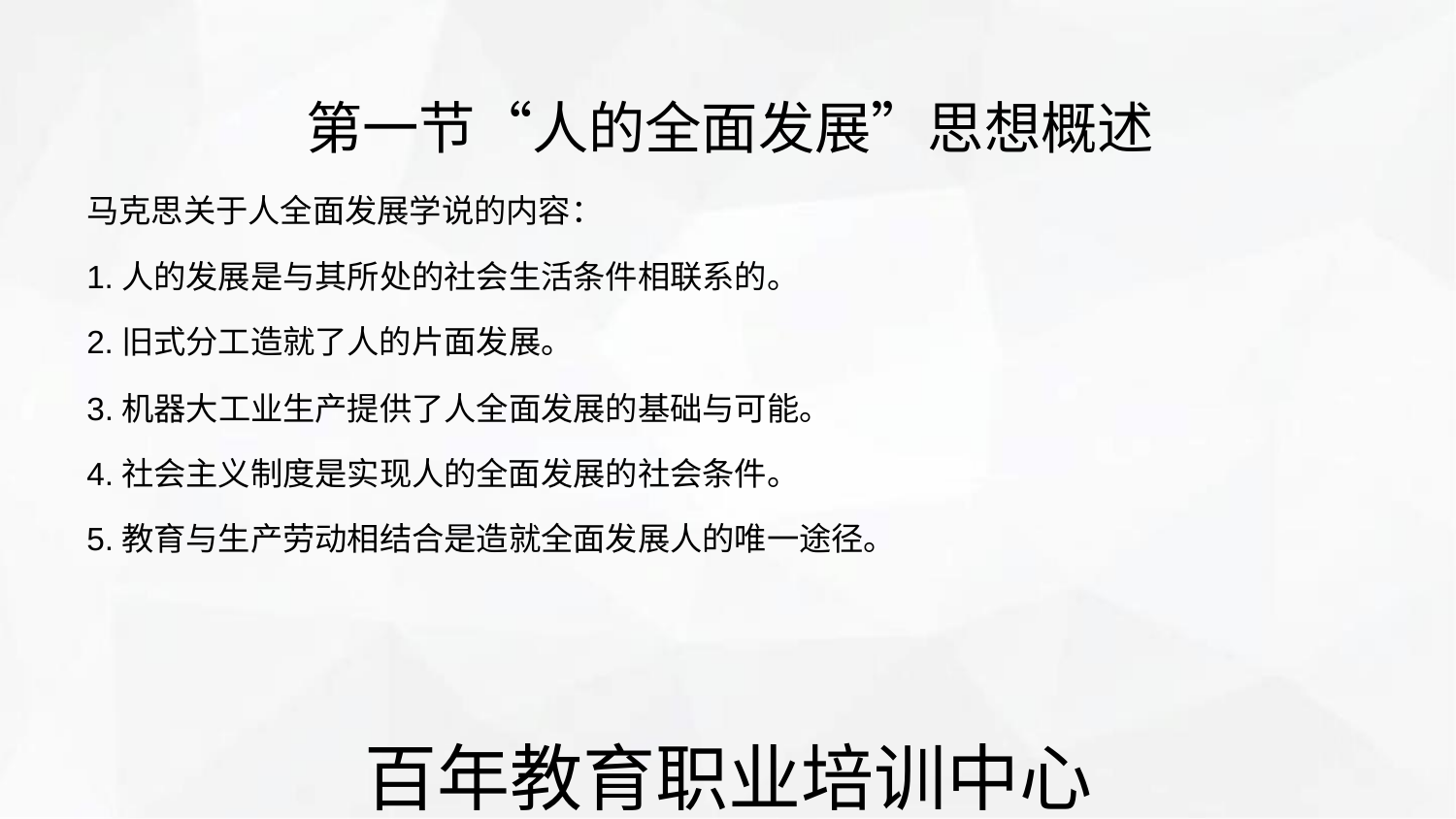

第一节“人的全面发展”思想概述
马克思关于人全面发展学说的内容：
1.人的发展是与其所处的社会生活条件相联系的。
2.旧式分工造就了人的片面发展。
3.机器大工业生产提供了人全面发展的基础与可能。
4.社会主义制度是实现人的全面发展的社会条件。
5.教育与生产劳动相结合是造就全面发展人的唯一途径。
百年教育职业培训中心